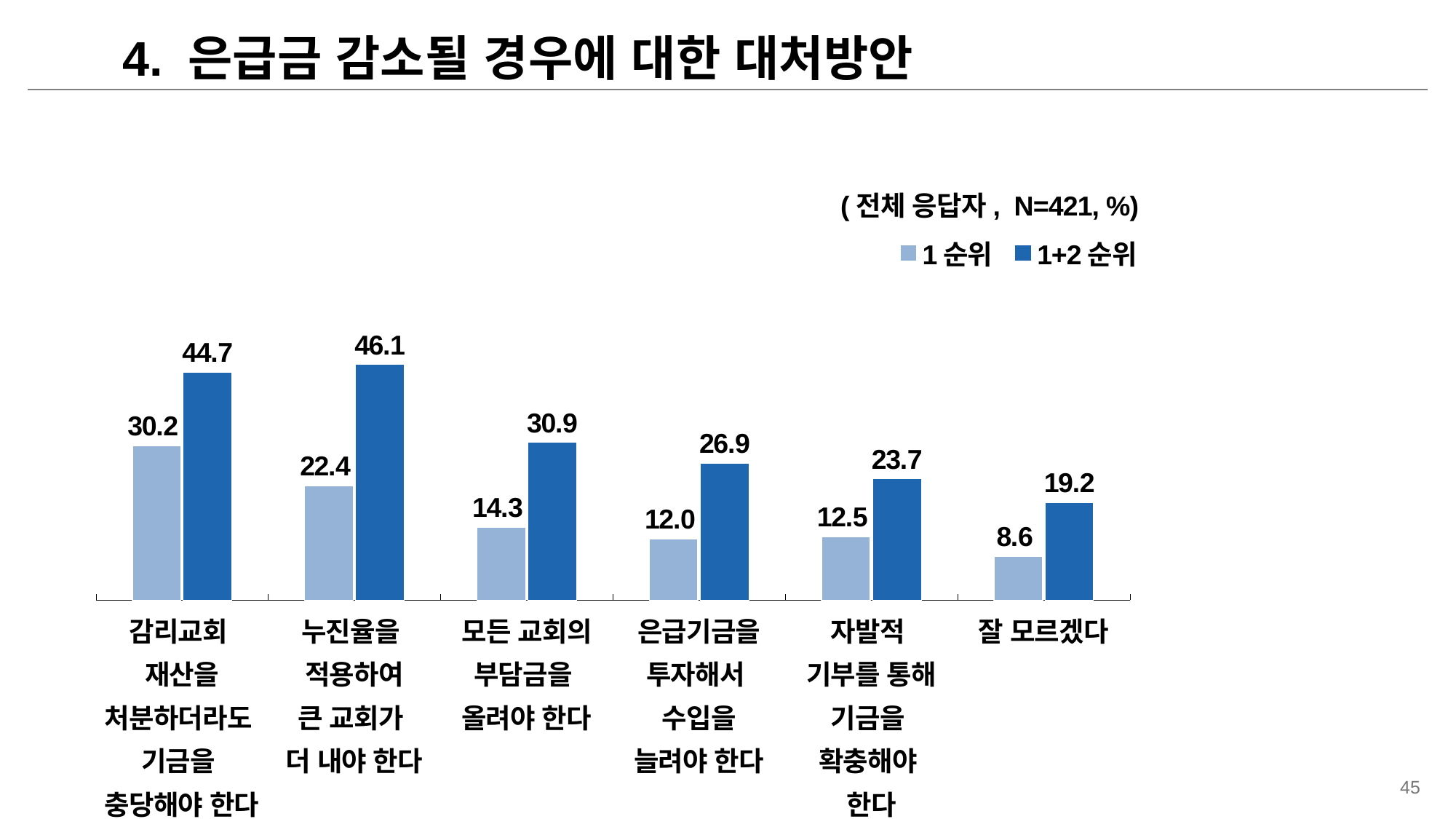

4. 은급금 감소될 경우에 대한 대처방안
(전체 응답자,  N=421, %)

### Chart

| Category | 1순위 | 1+2순위 |
|---|---|---|
| 감리교회 재산을 처분하더라도 기금을 충당해야 한다 | 누진율을 적용하여 큰 교회가 더 내야 한다 | 모든 교회의 부담금을 올려야 한다 | 은급기금을 투자해서 수입을 늘려야 한다 | 자발적 기부를 통해 기금을 확충해야 한다 | 잘 모르겠다 |
| --- | --- | --- | --- | --- | --- |